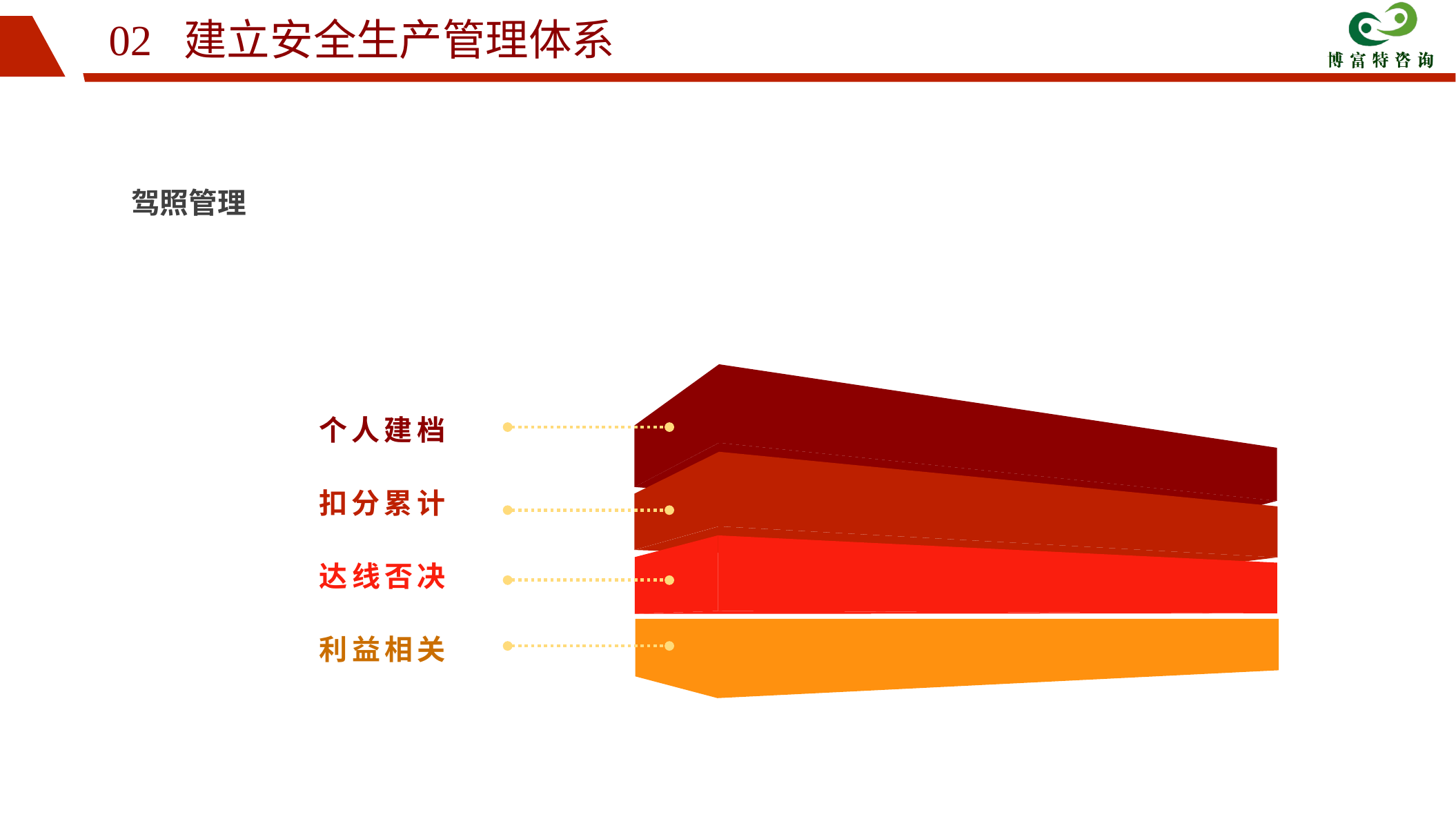

02  建立安全生产管理体系

驾照管理

个人建档

扣分累计

达线否决

利益相关